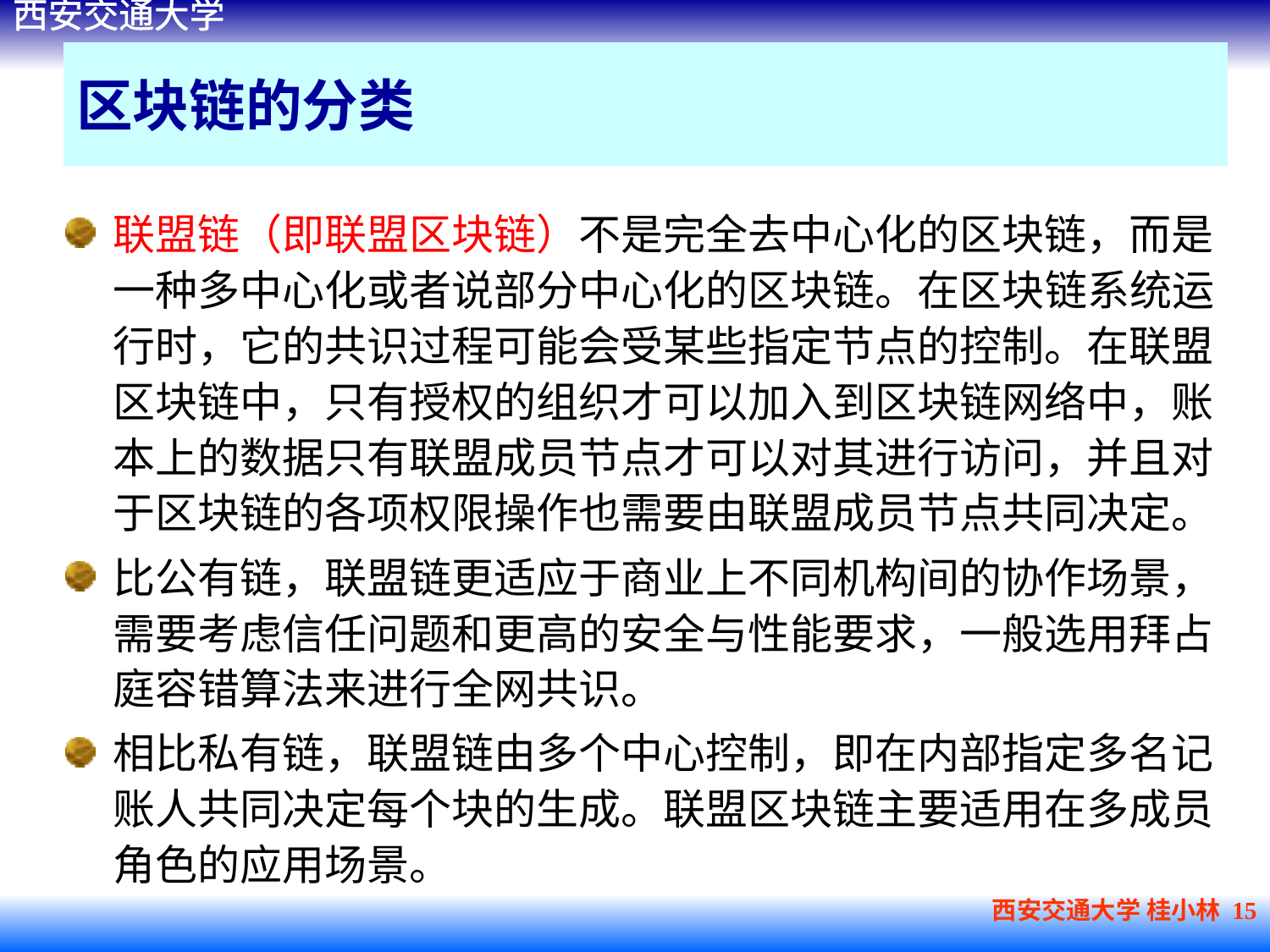

# 区块链的分类
联盟链（即联盟区块链）不是完全去中心化的区块链，而是一种多中心化或者说部分中心化的区块链。在区块链系统运行时，它的共识过程可能会受某些指定节点的控制。在联盟区块链中，只有授权的组织才可以加入到区块链网络中，账本上的数据只有联盟成员节点才可以对其进行访问，并且对于区块链的各项权限操作也需要由联盟成员节点共同决定。
比公有链，联盟链更适应于商业上不同机构间的协作场景，需要考虑信任问题和更高的安全与性能要求，一般选用拜占庭容错算法来进行全网共识。
相比私有链，联盟链由多个中心控制，即在内部指定多名记账人共同决定每个块的生成。联盟区块链主要适用在多成员角色的应用场景。
西安交通大学 桂小林 15